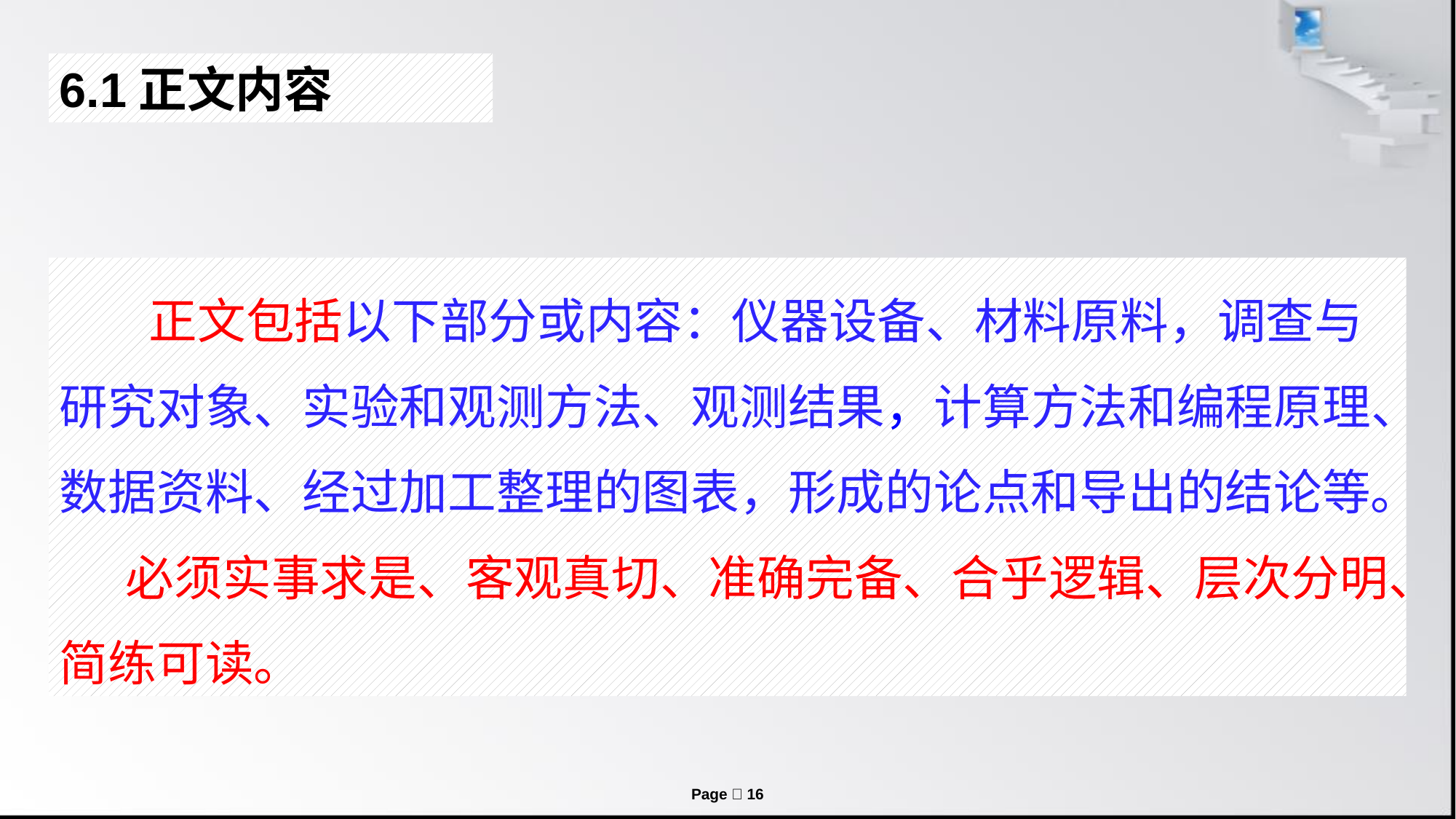

6.1正文内容
       正文包括以下部分或内容：仪器设备、材料原料，调查与研究对象、实验和观测方法、观测结果，计算方法和编程原理、数据资料、经过加工整理的图表，形成的论点和导出的结论等。
     必须实事求是、客观真切、准确完备、合乎逻辑、层次分明、简练可读。